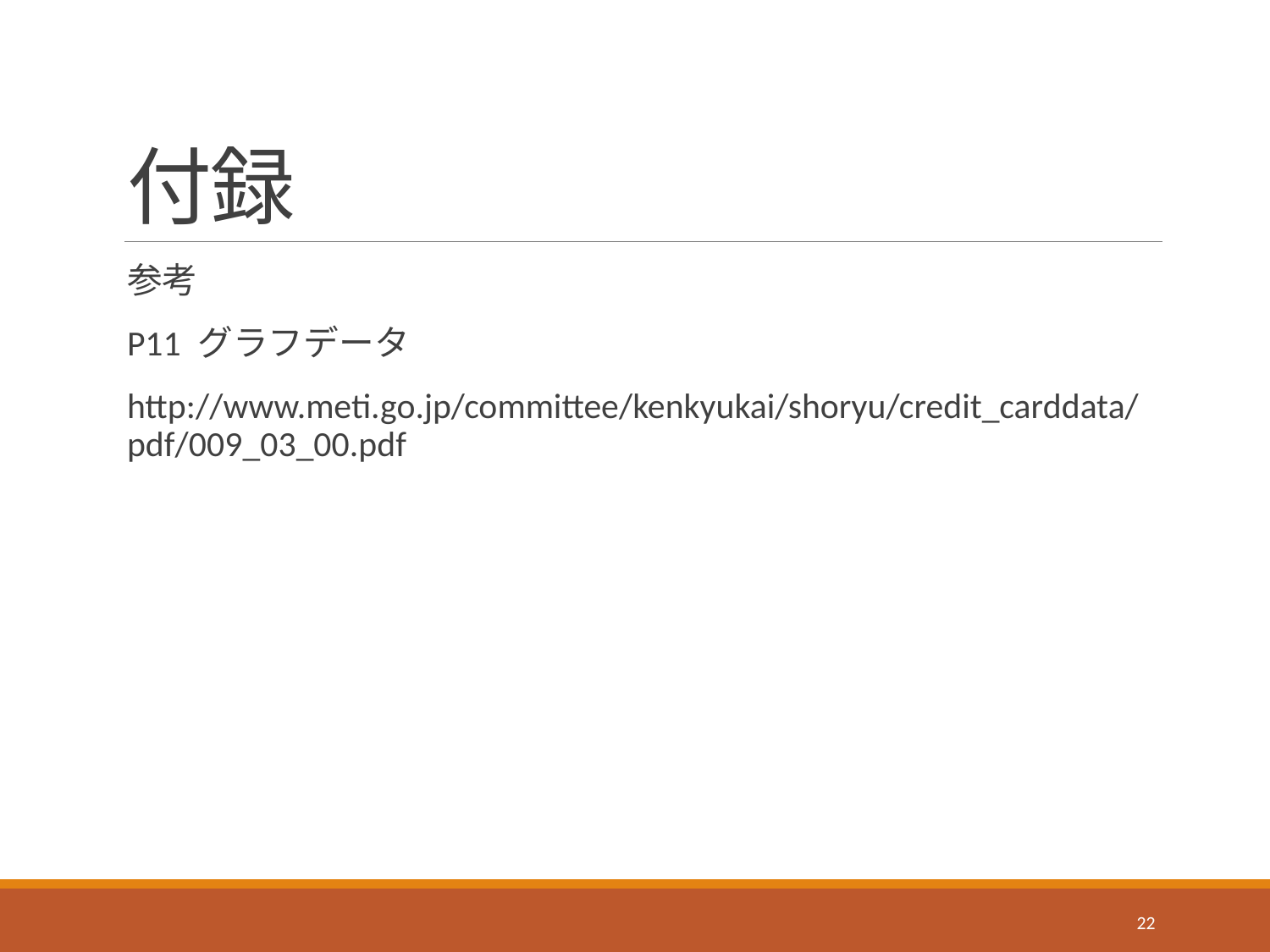

# 付録
参考
P11 グラフデータ
http://www.meti.go.jp/committee/kenkyukai/shoryu/credit_carddata/pdf/009_03_00.pdf
22